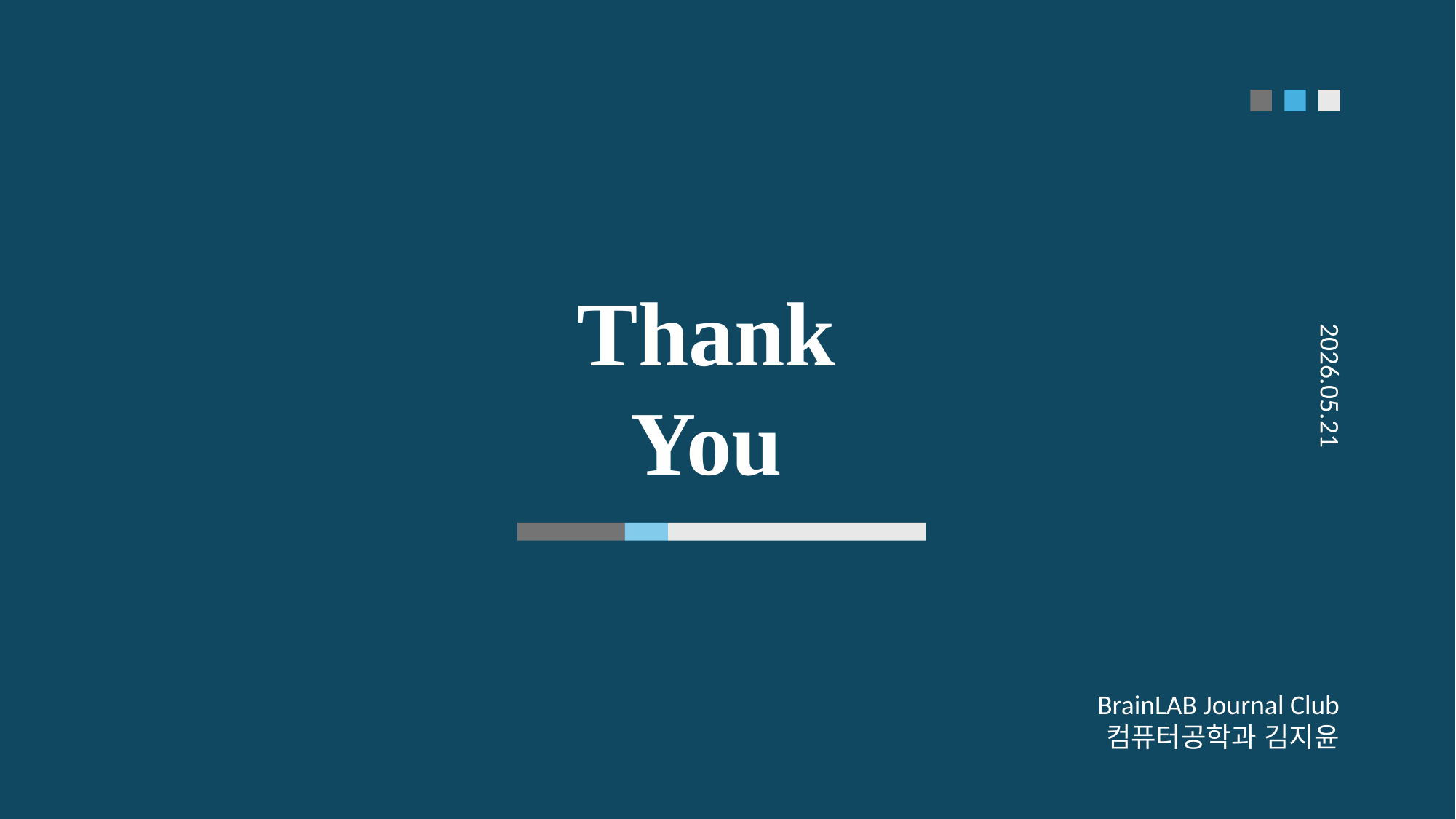

Thank
You
2026.05.21

BrainLAB Journal Club
컴퓨터공학과 김지윤